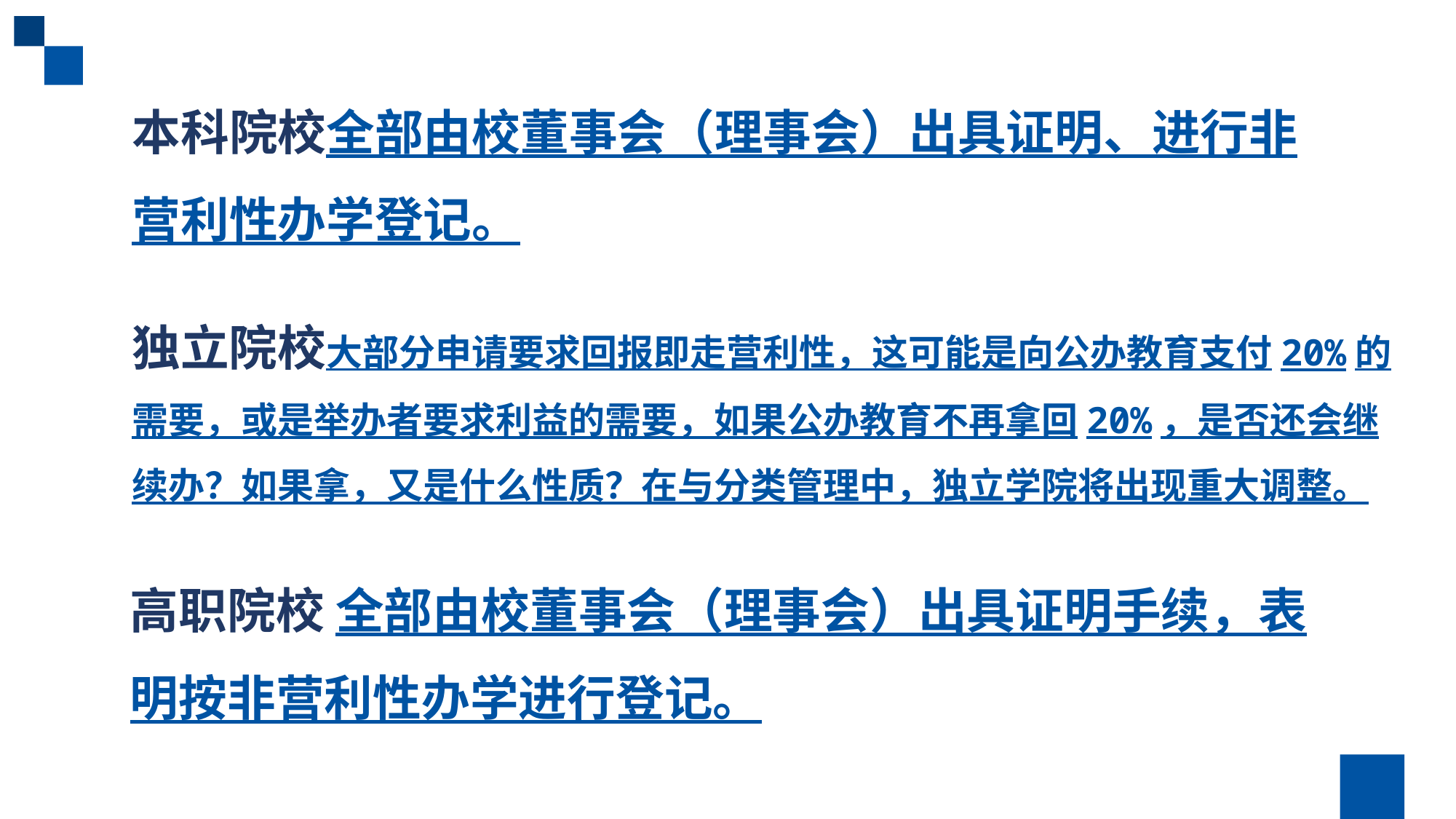

本科院校全部由校董事会（理事会）出具证明、进行非营利性办学登记。

独立院校大部分申请要求回报即走营利性，这可能是向公办教育支付20%的需要，或是举办者要求利益的需要，如果公办教育不再拿回20%，是否还会继续办？如果拿，又是什么性质？在与分类管理中，独立学院将出现重大调整。
高职院校 全部由校董事会（理事会）出具证明手续，表明按非营利性办学进行登记。
92